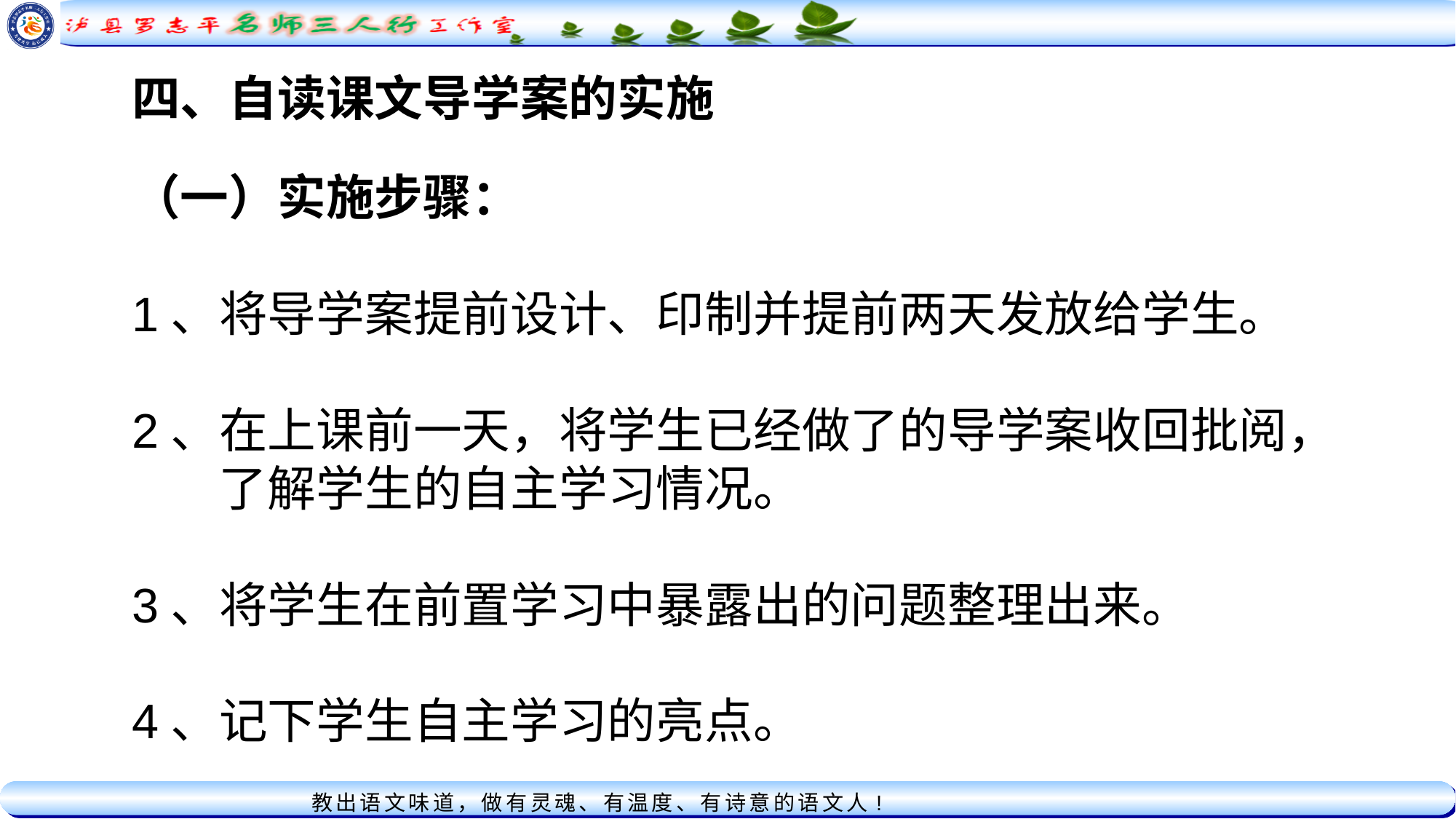

四、自读课文导学案的实施
（一）实施步骤：

1、将导学案提前设计、印制并提前两天发放给学生。

2、在上课前一天，将学生已经做了的导学案收回批阅，          了解学生的自主学习情况。

3、将学生在前置学习中暴露出的问题整理出来。

4、记下学生自主学习的亮点。